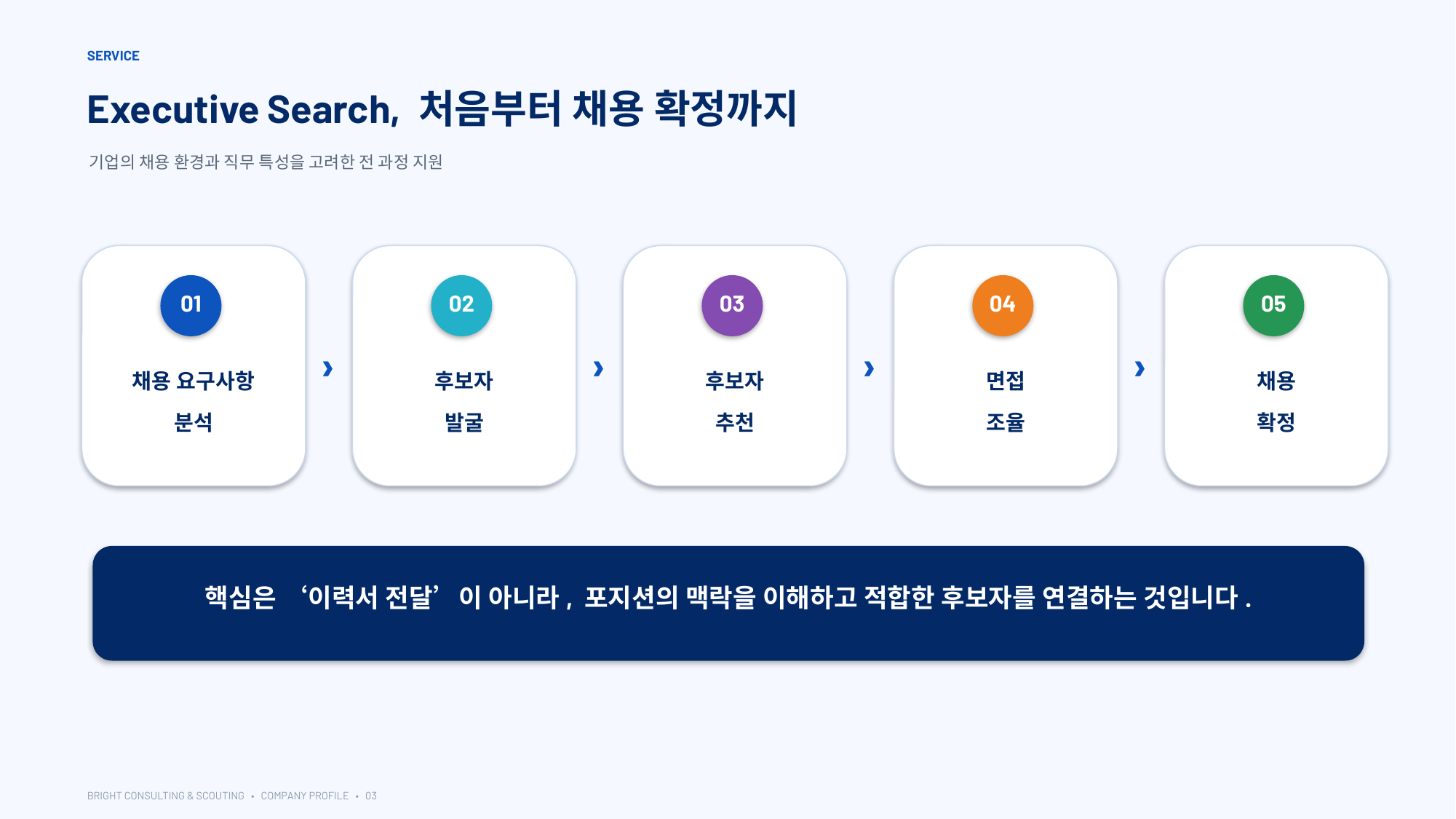

SERVICE
Executive Search, 처음부터 채용 확정까지
기업의 채용 환경과 직무 특성을 고려한 전 과정 지원

01
02
03
04
05
›
›
›
›
채용 요구사항
후보자
후보자
면접
채용
분석
발굴
추천
조율
확정

핵심은 ‘이력서 전달’이 아니라, 포지션의 맥락을 이해하고 적합한 후보자를 연결하는 것입니다.
BRIGHT CONSULTING & SCOUTING   •   COMPANY PROFILE   •   03